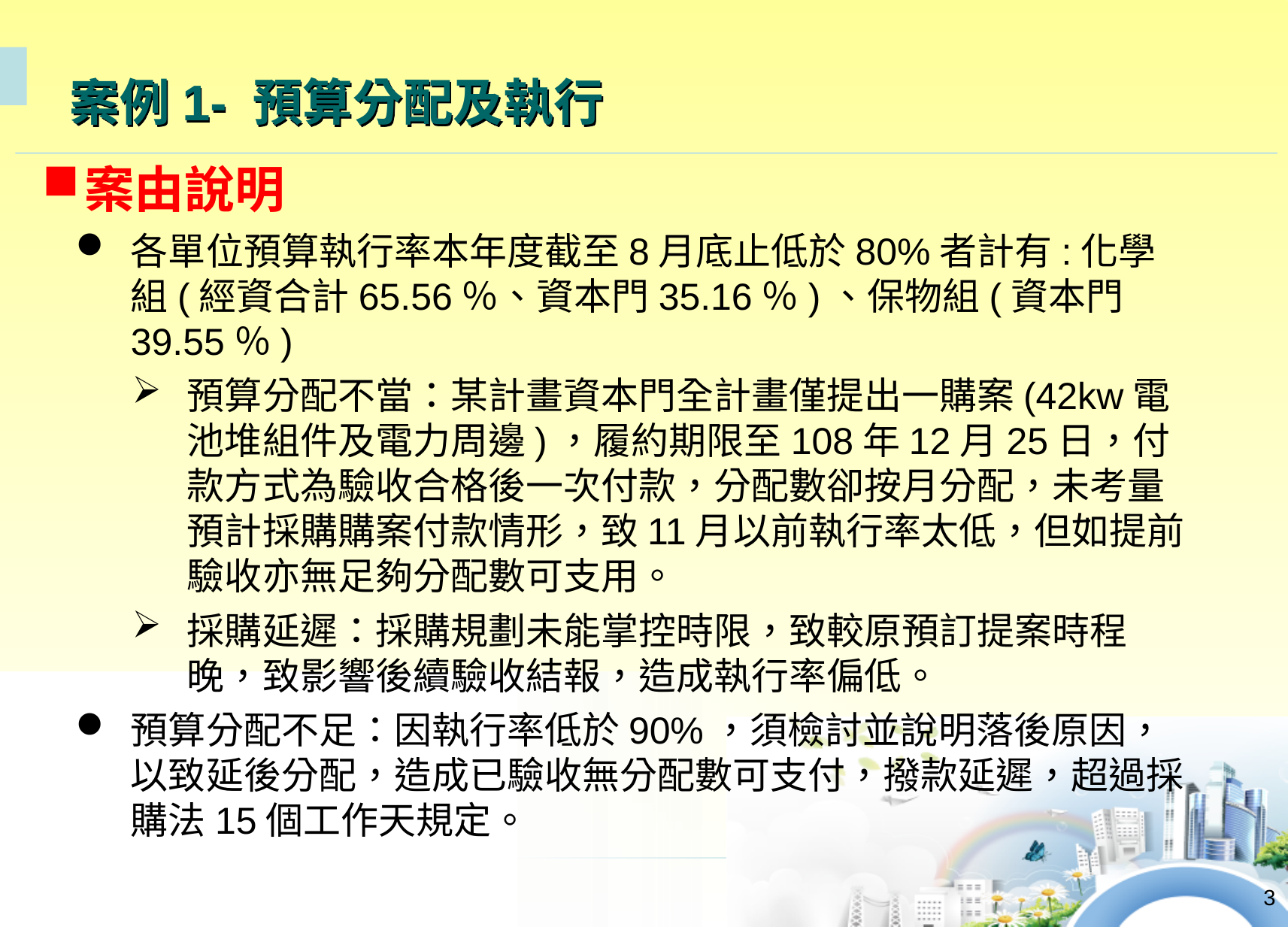

案例1- 預算分配及執行
案由說明
各單位預算執行率本年度截至8月底止低於80%者計有:化學組(經資合計65.56％、資本門35.16％)、保物組(資本門39.55％)
預算分配不當：某計畫資本門全計畫僅提出一購案(42kw電池堆組件及電力周邊)，履約期限至108年12月25日，付款方式為驗收合格後一次付款，分配數卻按月分配，未考量預計採購購案付款情形，致11月以前執行率太低，但如提前驗收亦無足夠分配數可支用。
採購延遲：採購規劃未能掌控時限，致較原預訂提案時程晚，致影響後續驗收結報，造成執行率偏低。
預算分配不足：因執行率低於90%，須檢討並說明落後原因，以致延後分配，造成已驗收無分配數可支付，撥款延遲，超過採購法15個工作天規定。
3